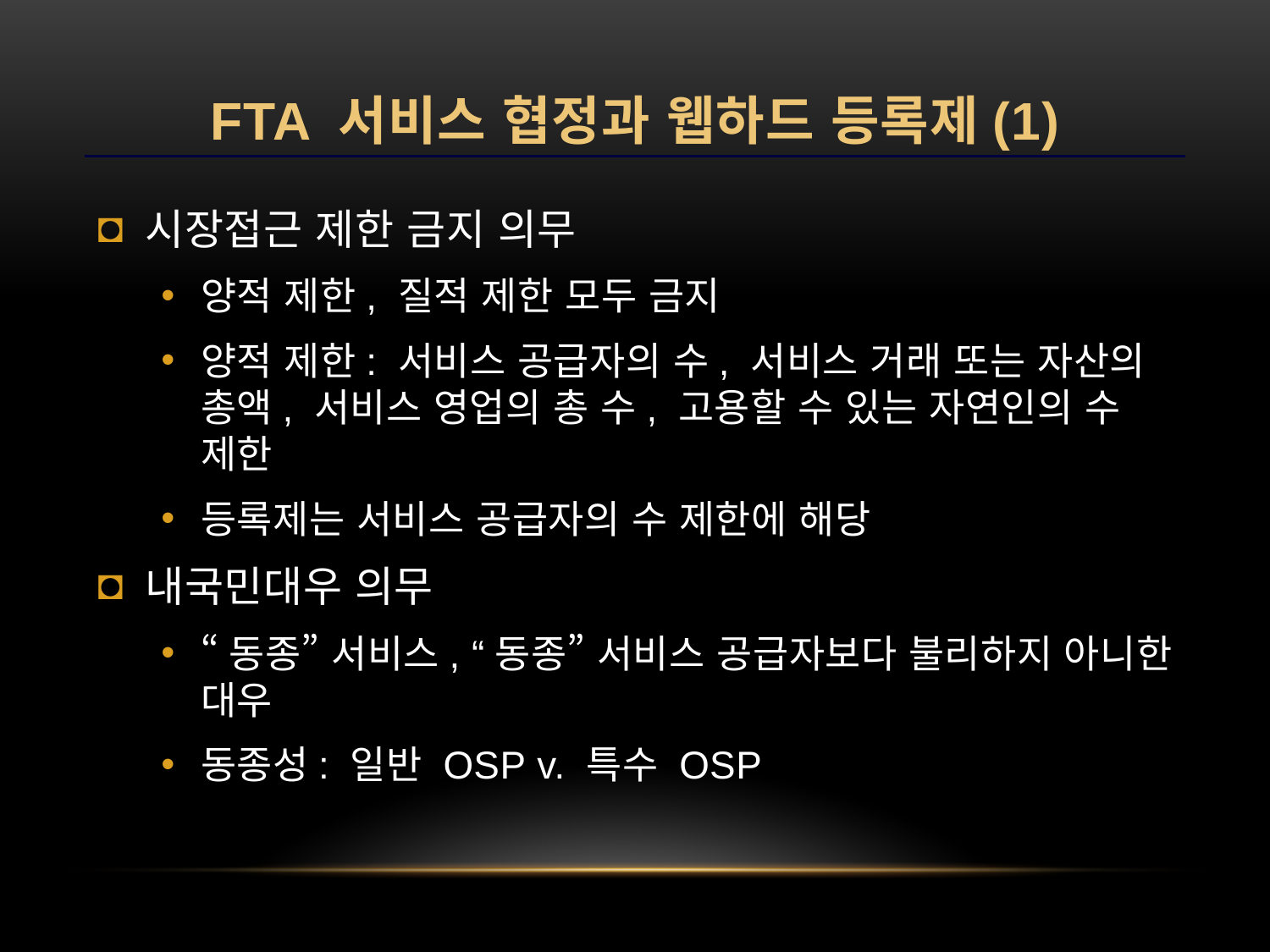

# FTA 서비스 협정과 웹하드 등록제(1)
시장접근 제한 금지 의무
양적 제한, 질적 제한 모두 금지
양적 제한: 서비스 공급자의 수, 서비스 거래 또는 자산의 총액, 서비스 영업의 총 수, 고용할 수 있는 자연인의 수 제한
등록제는 서비스 공급자의 수 제한에 해당
내국민대우 의무
“동종” 서비스, “동종” 서비스 공급자보다 불리하지 아니한 대우
동종성: 일반 OSP v. 특수 OSP